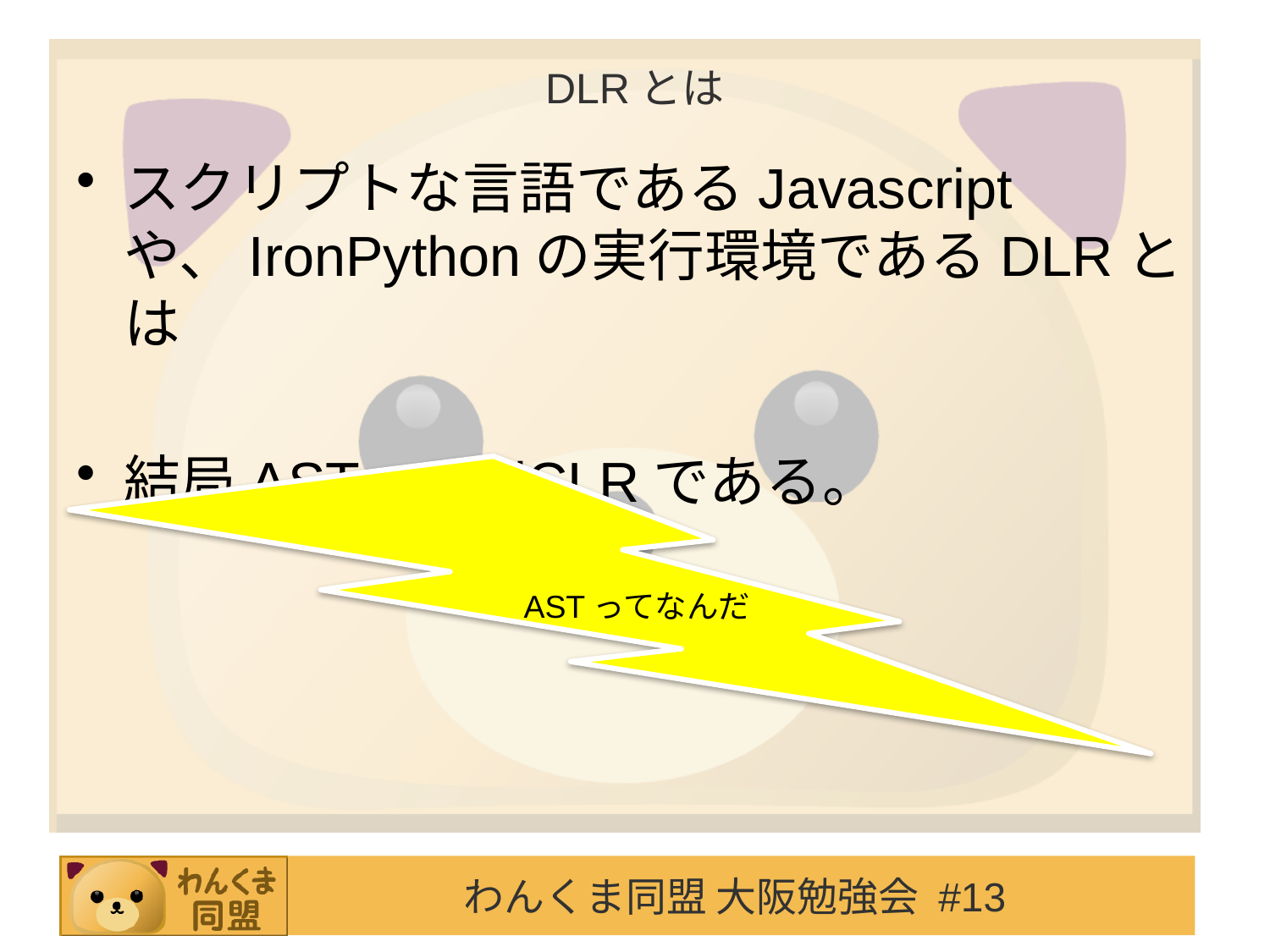

# DLRとは
スクリプトな言語であるJavascriptや、IronPythonの実行環境であるDLRとは

結局AST + MiniCLRである。
ASTってなんだ